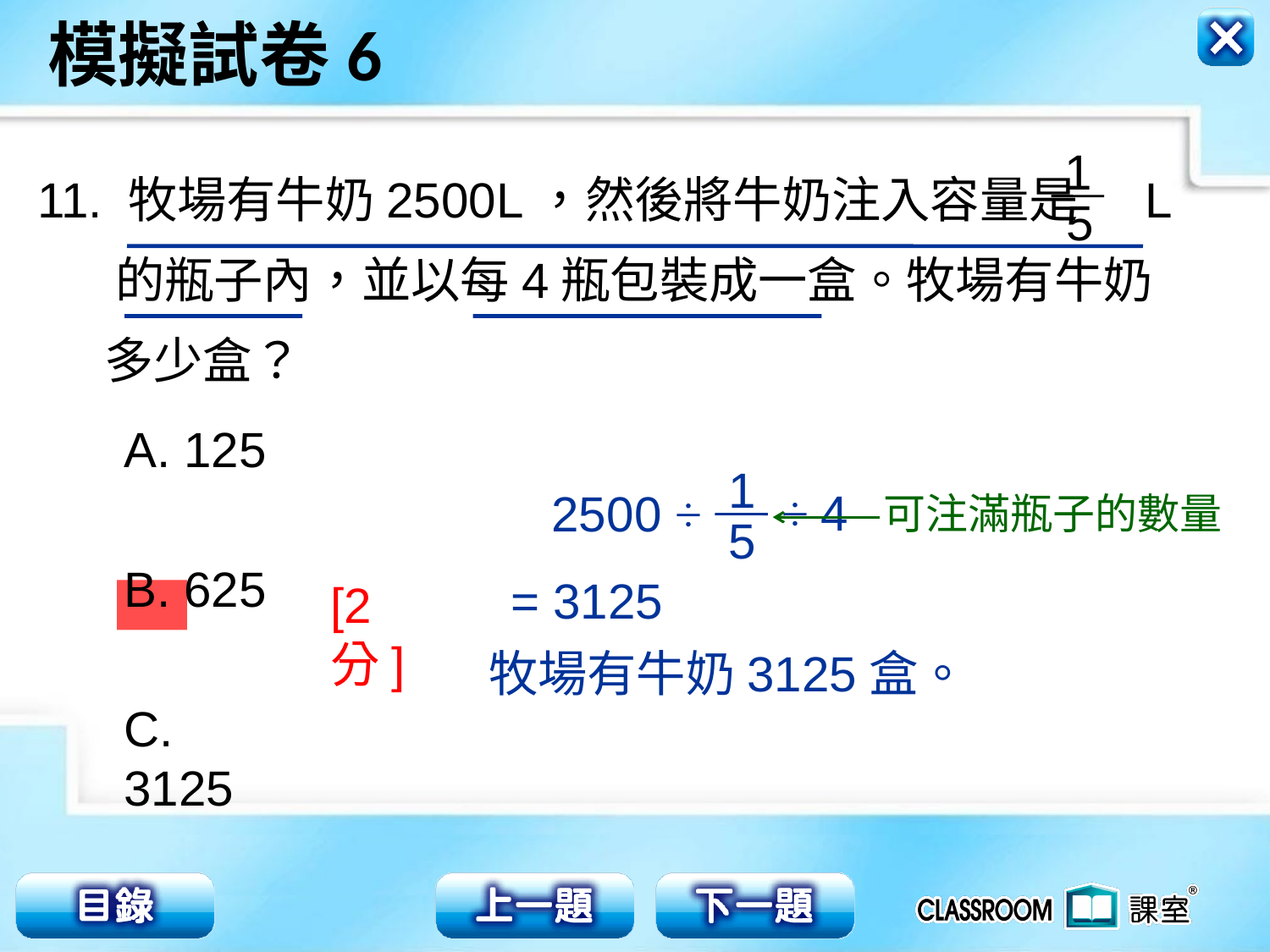

1
5

11. 牧場有牛奶2500L，然後將牛奶注入容量是     L
      的瓶子內，並以每4瓶包裝成一盒。牧場有牛奶
     多少盒？

A. 125
B. 625
C. 3125
D. 12500
1
5

2500 ÷
÷ 4
可注滿瓶子的數量

= 3125
[2分]

牧場有牛奶3125盒。